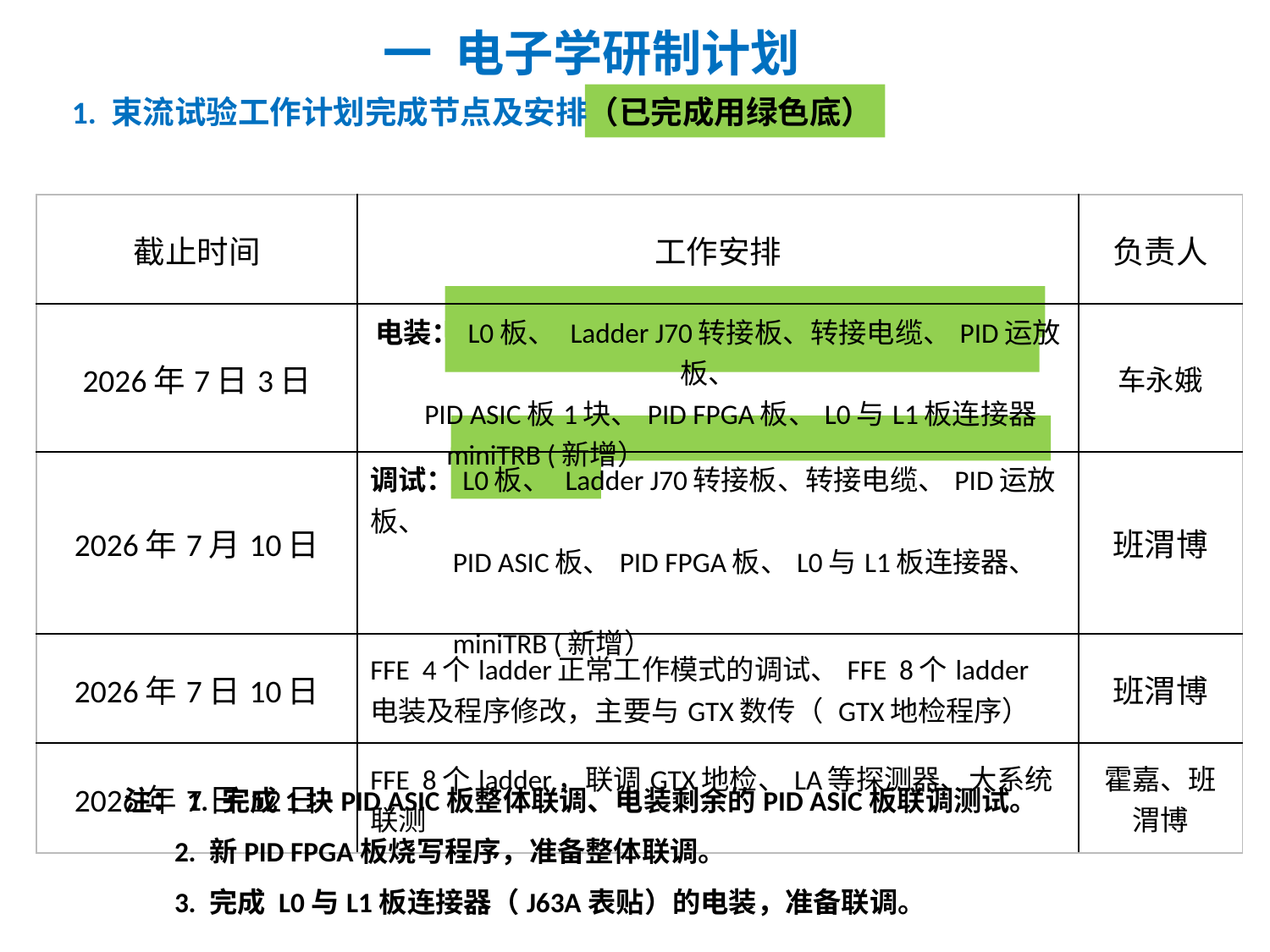

一  电子学研制计划

1. 束流试验工作计划完成节点及安排（已完成用绿色底）
| 截止时间 | 工作安排 | 负责人 |
| --- | --- | --- |
| 2026年7日3日 | 电装：L0板、 Ladder J70转接板、转接电缆、PID运放板、 PID ASIC板1块、PID FPGA板、L0与L1板连接器 miniTRB (新增） | 车永娥 |
| 2026年7月10日 | 调试：L0板、 Ladder J70转接板、转接电缆、PID运放板、 PID ASIC板、PID FPGA板、L0与L1板连接器、 miniTRB (新增） | 班渭博 |
| 2026年7日10日 | FFE 4个ladder正常工作模式的调试、FFE 8个ladder 电装及程序修改，主要与GTX数传（ GTX地检程序） | 班渭博 |
| 2026年7日12日 | FFE 8个ladder，联调GTX地检、LA等探测器、大系统联测 | 霍嘉、班渭博 |

             注：1. 完成1块PID ASIC板整体联调、电装剩余的PID ASIC板联调测试。
                      2. 新PID FPGA板烧写程序，准备整体联调。
                      3. 完成 L0与L1板连接器（J63A表贴）的电装，准备联调。